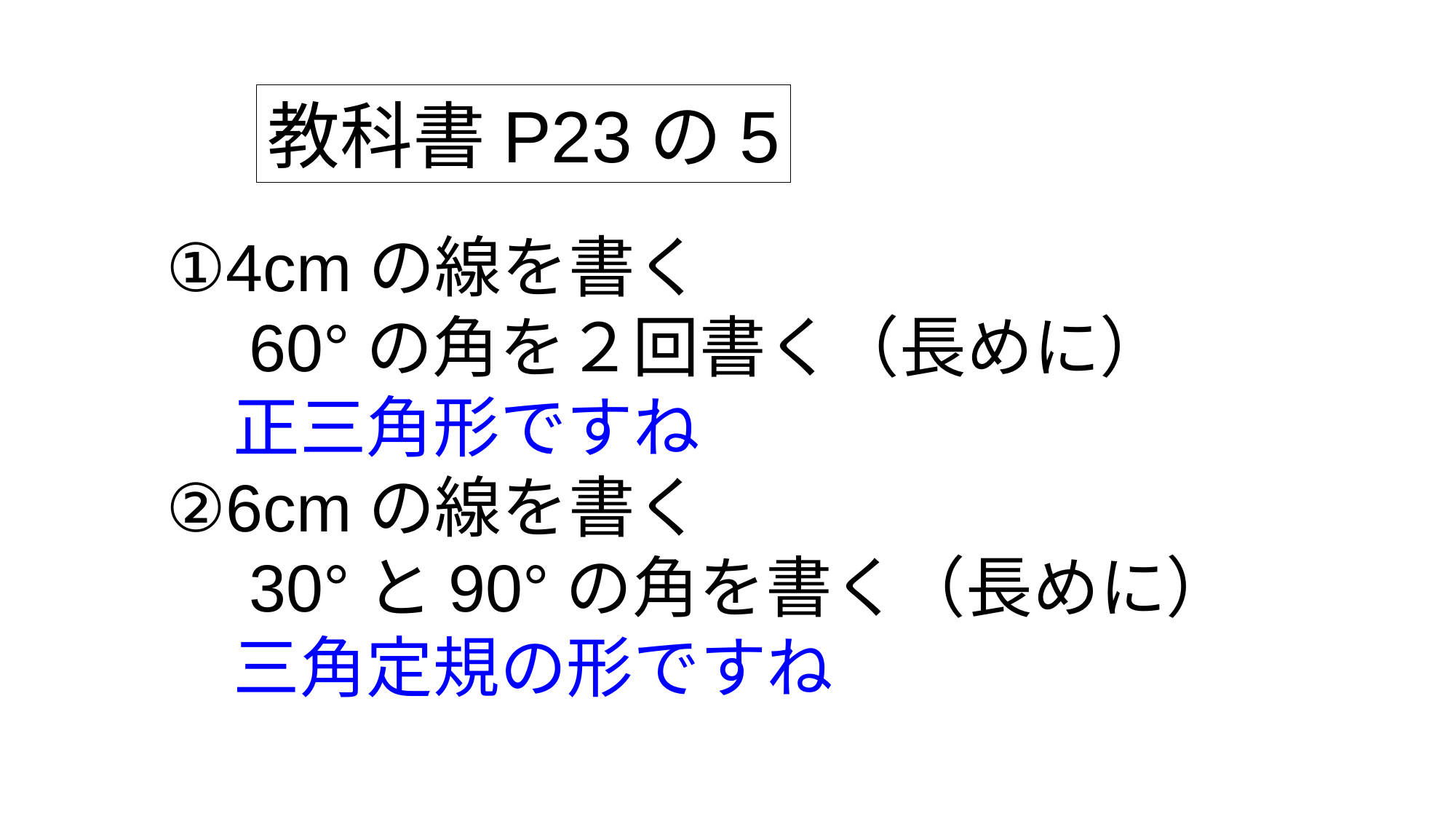

教科書P23の5
①4cmの線を書く
　60°の角を２回書く（長めに）
　正三角形ですね
②6cmの線を書く
　30°と90°の角を書く（長めに）
　三角定規の形ですね